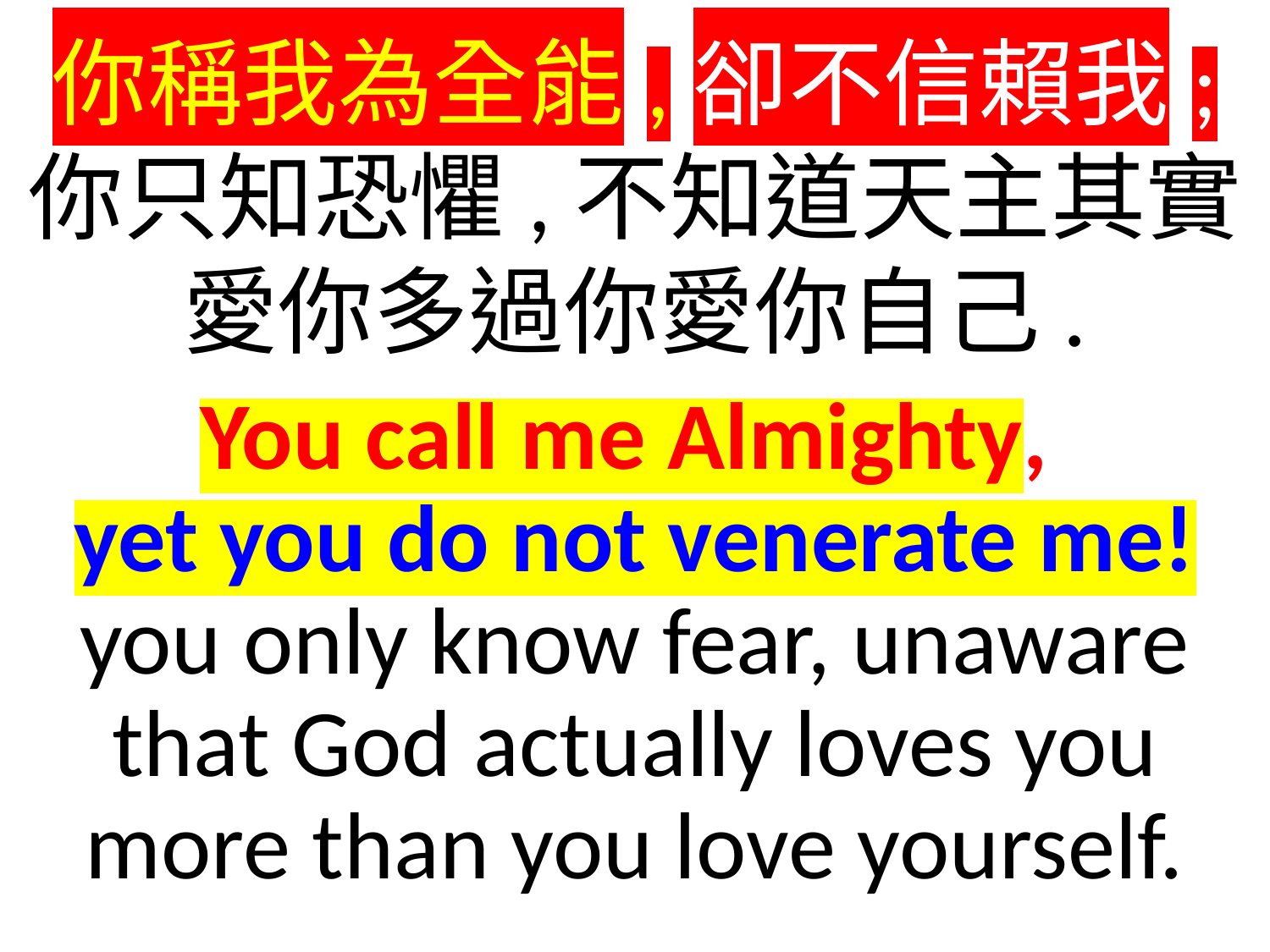

你稱我為全能,卻不信賴我;
你只知恐懼,不知道天主其實愛你多過你愛你自己.
You call me Almighty,
yet you do not venerate me! you only know fear, unaware that God actually loves you more than you love yourself.